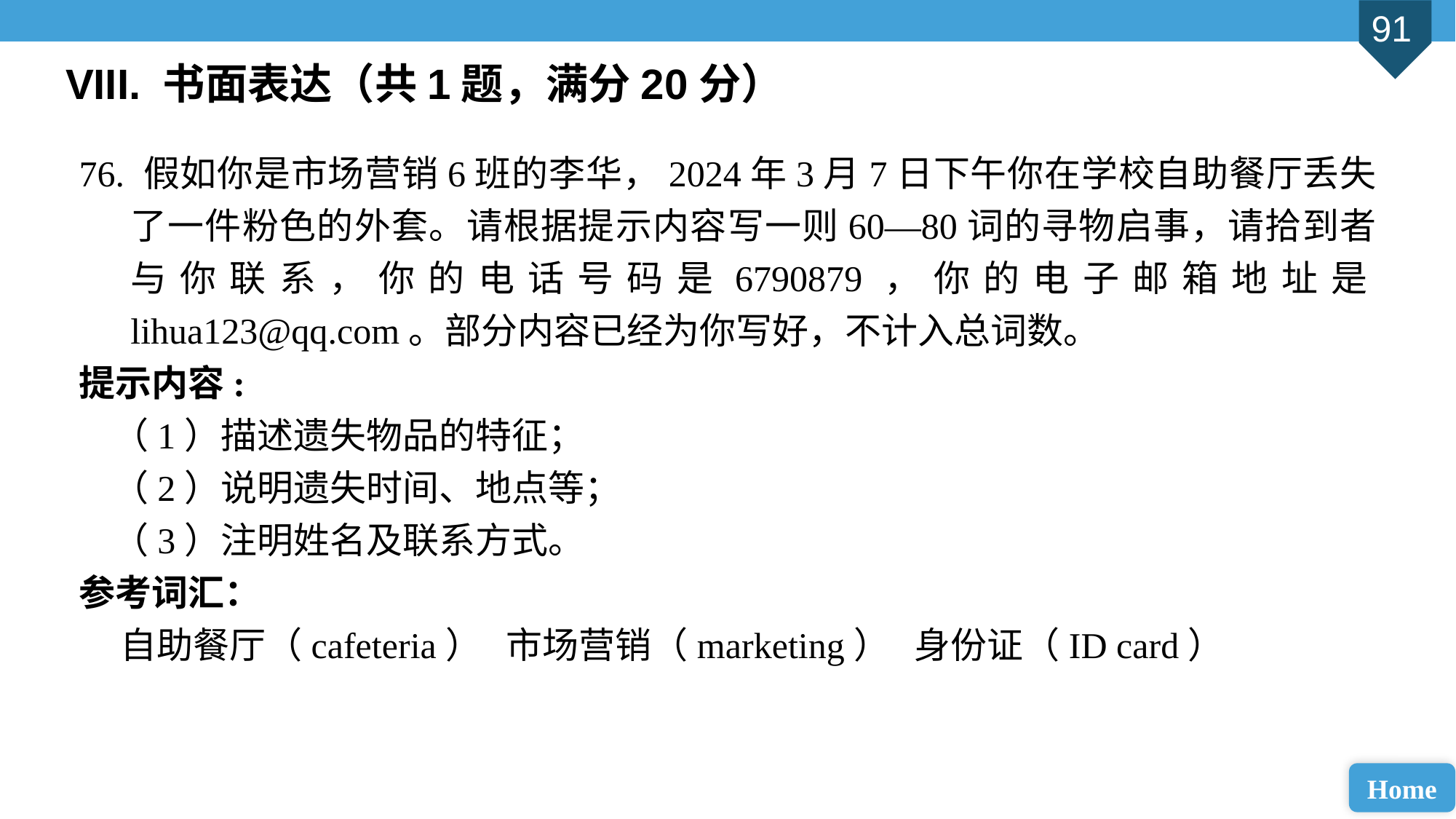

VIII. 书面表达（共1题，满分20分）
76. 假如你是市场营销6班的李华，2024年3月7日下午你在学校自助餐厅丢失了一件粉色的外套。请根据提示内容写一则60—80词的寻物启事，请拾到者与你联系，你的电话号码是6790879，你的电子邮箱地址是lihua123@qq.com。部分内容已经为你写好，不计入总词数。
提示内容:
   （1）描述遗失物品的特征；
   （2）说明遗失时间、地点等；
   （3）注明姓名及联系方式。
参考词汇：
    自助餐厅（cafeteria）   市场营销（marketing）   身份证（ID card）